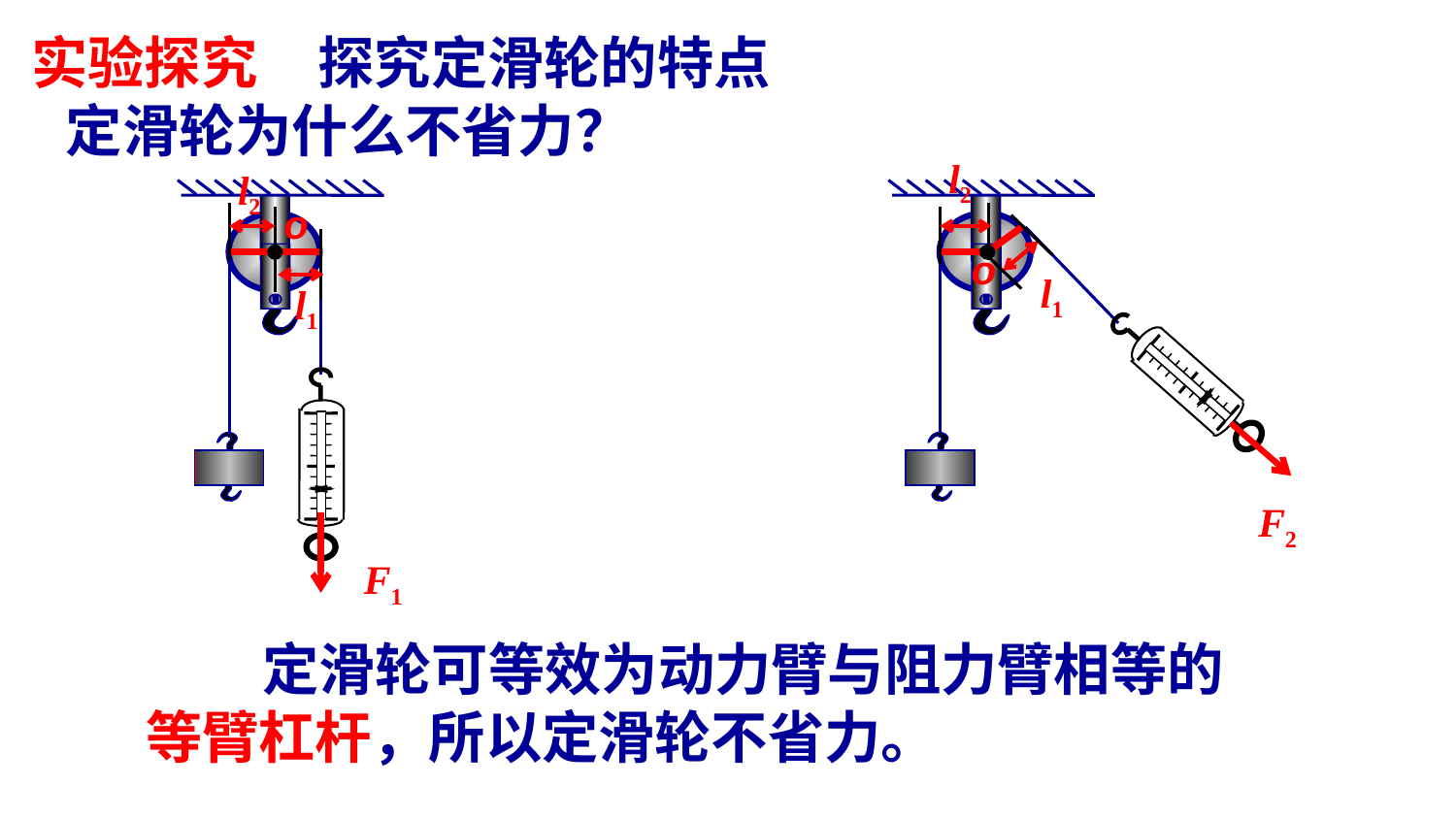

实验探究
探究定滑轮的特点
定滑轮为什么不省力？
l2
l2

o
o

l1
l1
F2
F1
        定滑轮可等效为动力臂与阻力臂相等的等臂杠杆，所以定滑轮不省力。